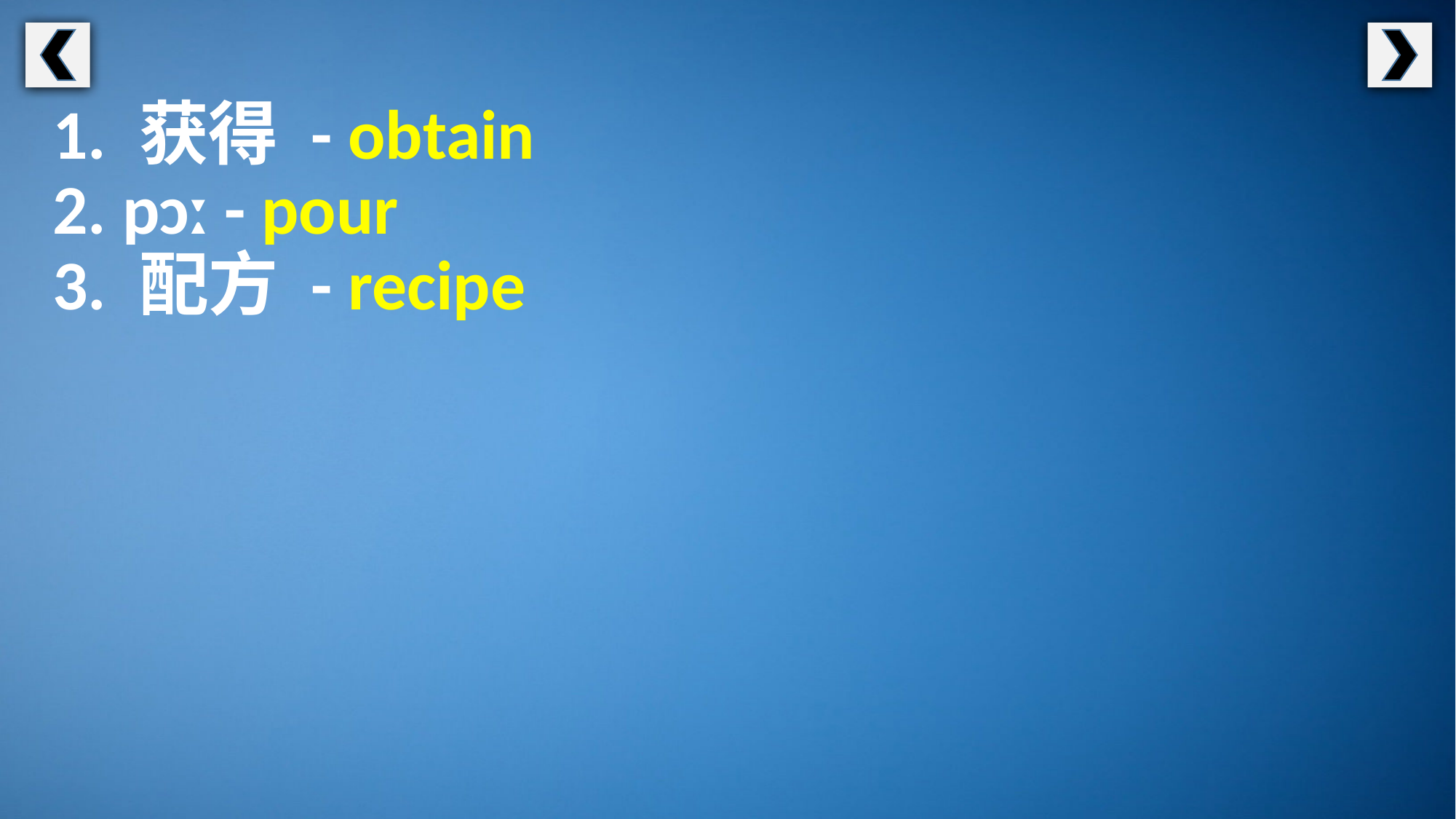

1. 获得 - obtain
2. pɔː - pour
3. 配方 - recipe